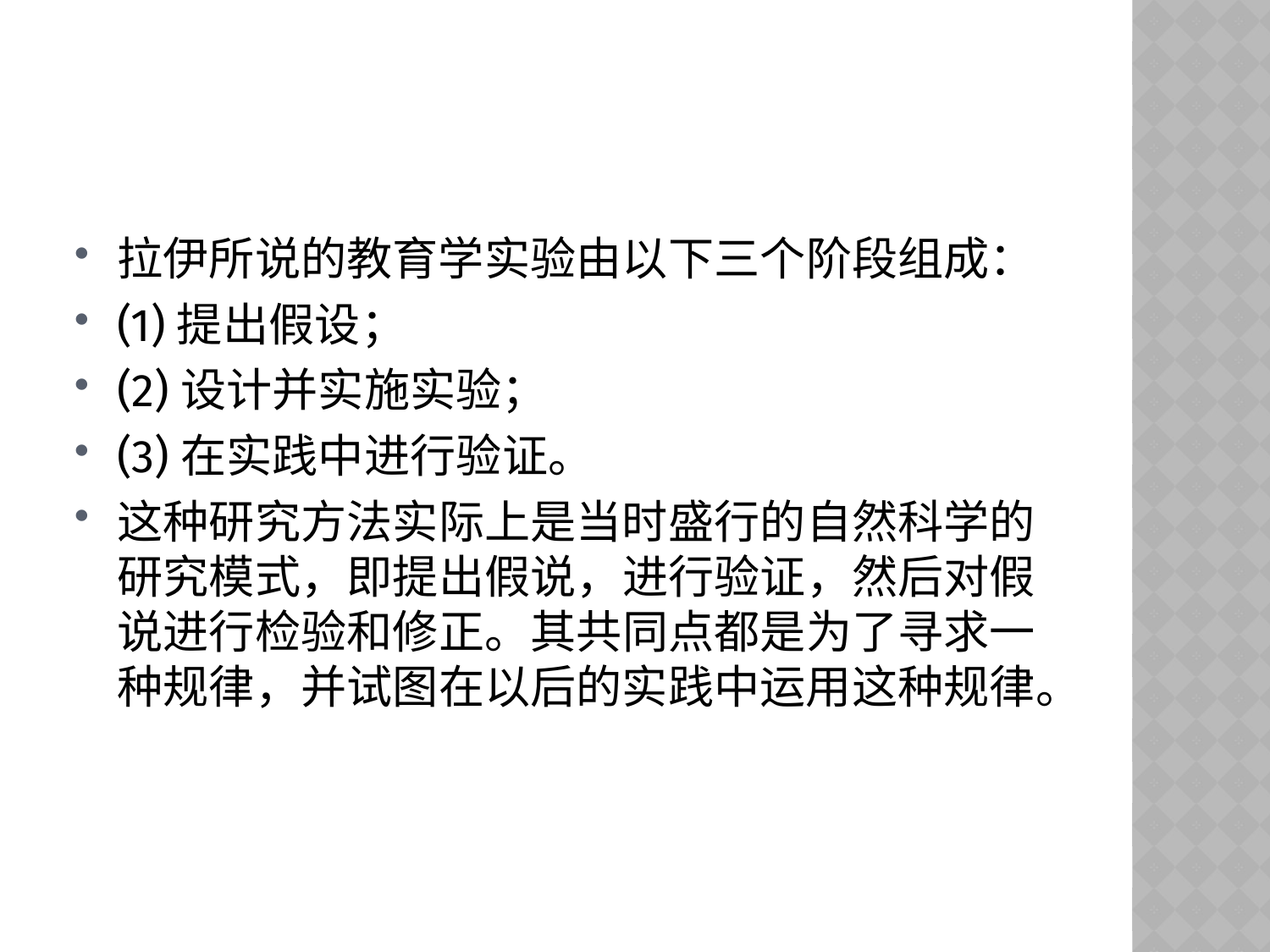

#
拉伊所说的教育学实验由以下三个阶段组成：
(1)提出假设；
(2)设计并实施实验；
(3)在实践中进行验证。
这种研究方法实际上是当时盛行的自然科学的研究模式，即提出假说，进行验证，然后对假说进行检验和修正。其共同点都是为了寻求一种规律，并试图在以后的实践中运用这种规律。